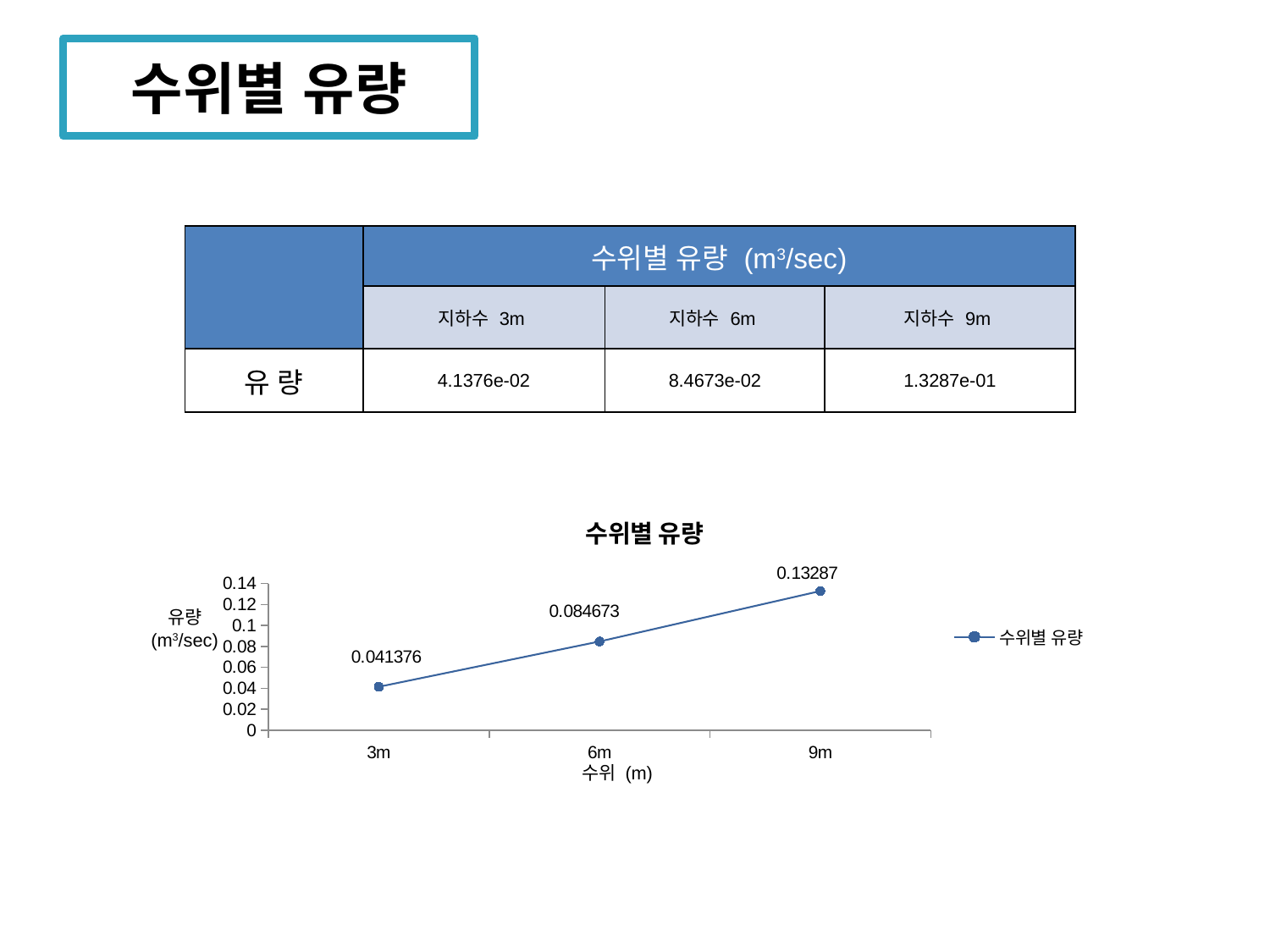

수위별 유량
|  | 수위별 유량 (m3/sec) |  |  |
| --- | --- | --- | --- |
|  | 지하수 3m | 지하수 6m | 지하수 9m |
| 유 량 | 4.1376e-02 | 8.4673e-02 | 1.3287e-01 |

### Chart:

| Category |  |
|---|---|
| 3m | 0.04137600000000002 |
| 6m | 0.08467300000000003 |
| 9m | 0.13287 |
유량
(m3/sec)
수위 (m)